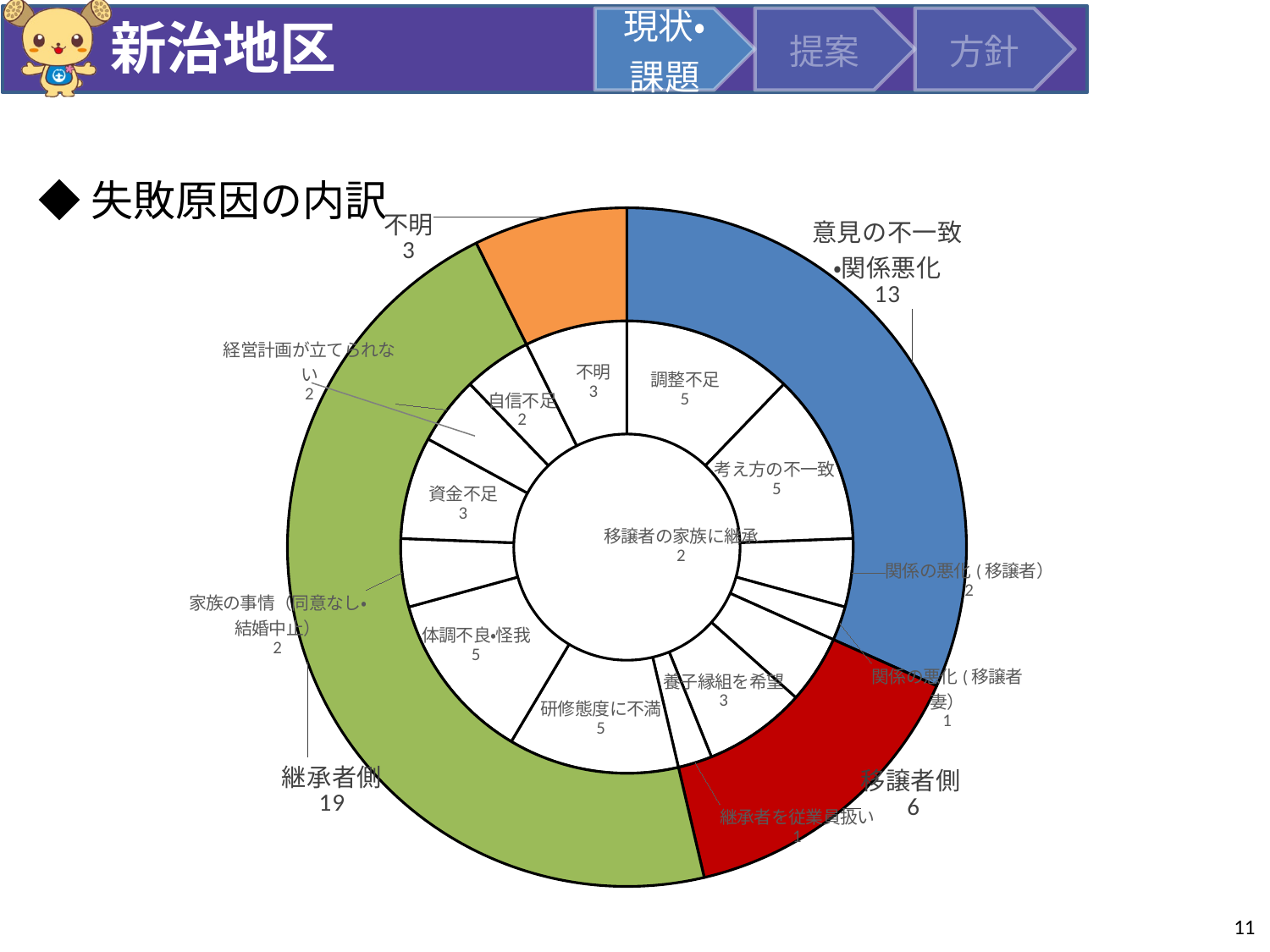

# 新治地区
現状・課題
提案
方針
◆失敗原因の内訳

[unsupported chart]

農業従事者の減少

### Chart

| Category | 農家人口 | 農家総数 |
|---|---|---|
| S61 | 12446.0 | 2583.0 |
| S63 | 12117.0 | 2522.0 |
| H2 | 11421.0 | 2388.0 |
| H7 | 9999.0 | 2162.0 |
| H12 | 7532.0 | 1608.0 |
| H17 | 5592.0 | 1251.0 |
| H22 | 6086.0 | 1451.0 |
合併
11